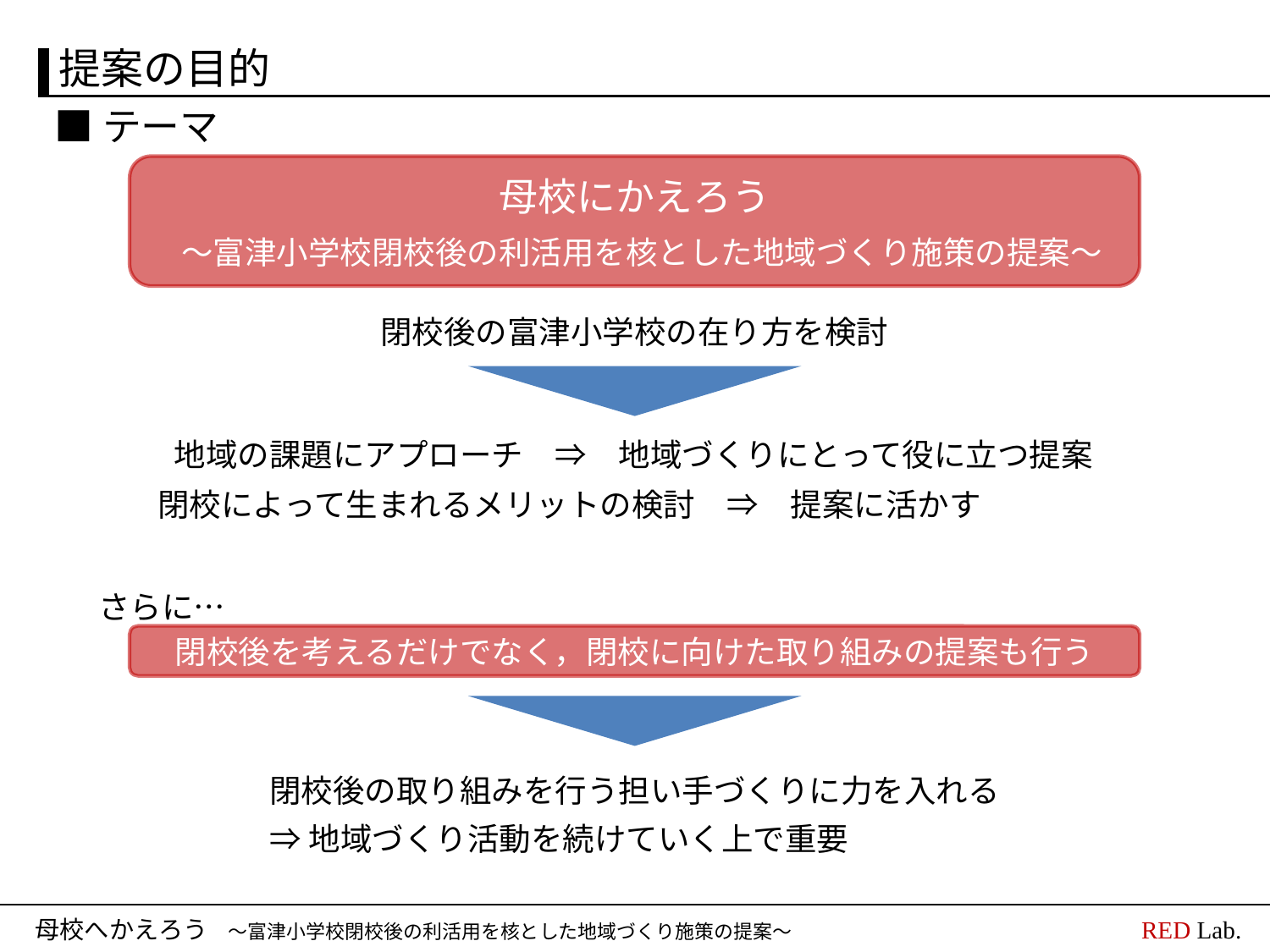

提案の目的
■テーマ

母校にかえろう
～富津小学校閉校後の利活用を核とした地域づくり施策の提案～
閉校後の富津小学校の在り方を検討

地域の課題にアプローチ　⇒　地域づくりにとって役に立つ提案
閉校によって生まれるメリットの検討　⇒　提案に活かす
さらに…

閉校後を考えるだけでなく，閉校に向けた取り組みの提案も行う

閉校後の取り組みを行う担い手づくりに力を入れる
⇒地域づくり活動を続けていく上で重要